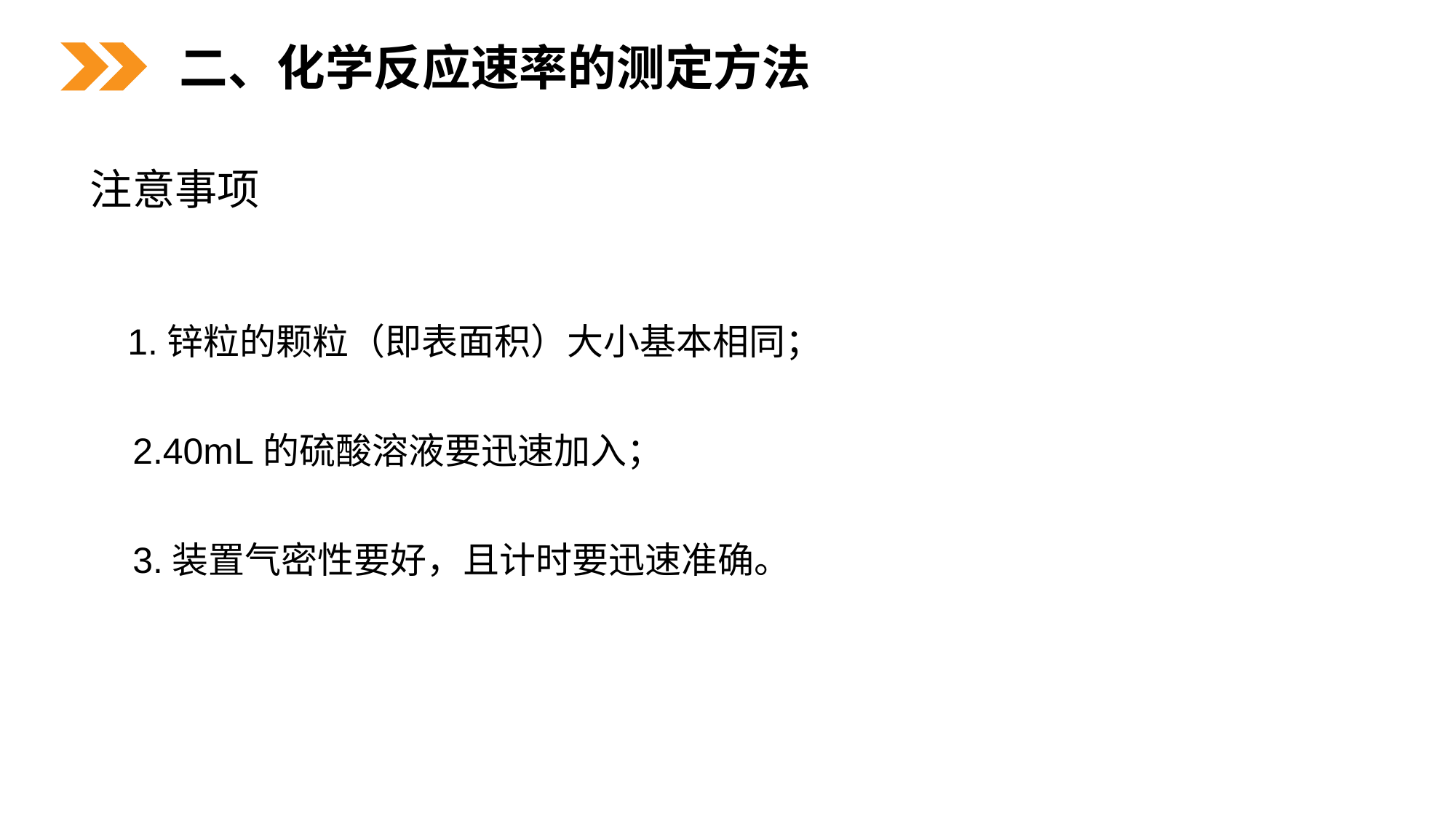

二、化学反应速率的测定方法

注意事项
  1.锌粒的颗粒（即表面积）大小基本相同；
  2.40mL的硫酸溶液要迅速加入；
  3.装置气密性要好，且计时要迅速准确。